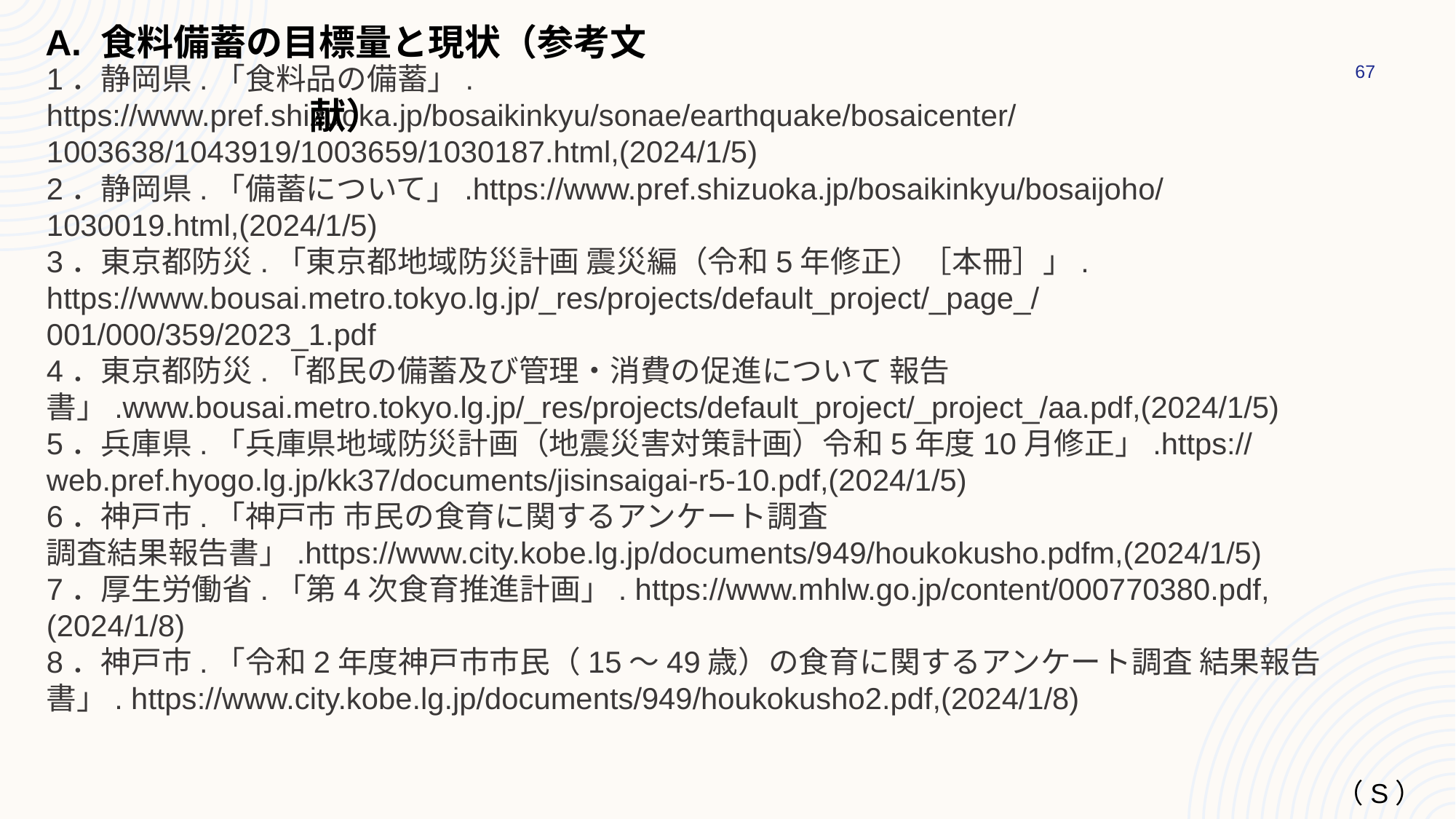

A. 食料備蓄の目標量と現状（参考文献）
1．静岡県.「食料品の備蓄」.
https://www.pref.shizuoka.jp/bosaikinkyu/sonae/earthquake/bosaicenter/1003638/1043919/1003659/1030187.html,(2024/1/5)
2．静岡県.「備蓄について」.https://www.pref.shizuoka.jp/bosaikinkyu/bosaijoho/1030019.html,(2024/1/5)
3．東京都防災.「東京都地域防災計画 震災編（令和5年修正）［本冊］」. https://www.bousai.metro.tokyo.lg.jp/_res/projects/default_project/_page_/001/000/359/2023_1.pdf
4．東京都防災.「都民の備蓄及び管理・消費の促進について 報告書」.www.bousai.metro.tokyo.lg.jp/_res/projects/default_project/_project_/aa.pdf,(2024/1/5)
5．兵庫県.「兵庫県地域防災計画（地震災害対策計画）令和5年度10月修正」.https://web.pref.hyogo.lg.jp/kk37/documents/jisinsaigai-r5-10.pdf,(2024/1/5)
6．神戸市.「神戸市 市民の食育に関するアンケート調査 調査結果報告書」.https://www.city.kobe.lg.jp/documents/949/houkokusho.pdfm,(2024/1/5)
7．厚生労働省.「第4次食育推進計画」. https://www.mhlw.go.jp/content/000770380.pdf,(2024/1/8)
8．神戸市.「令和2年度神戸市市民（15～49歳）の食育に関するアンケート調査 結果報告書」. https://www.city.kobe.lg.jp/documents/949/houkokusho2.pdf,(2024/1/8)

67
（S）